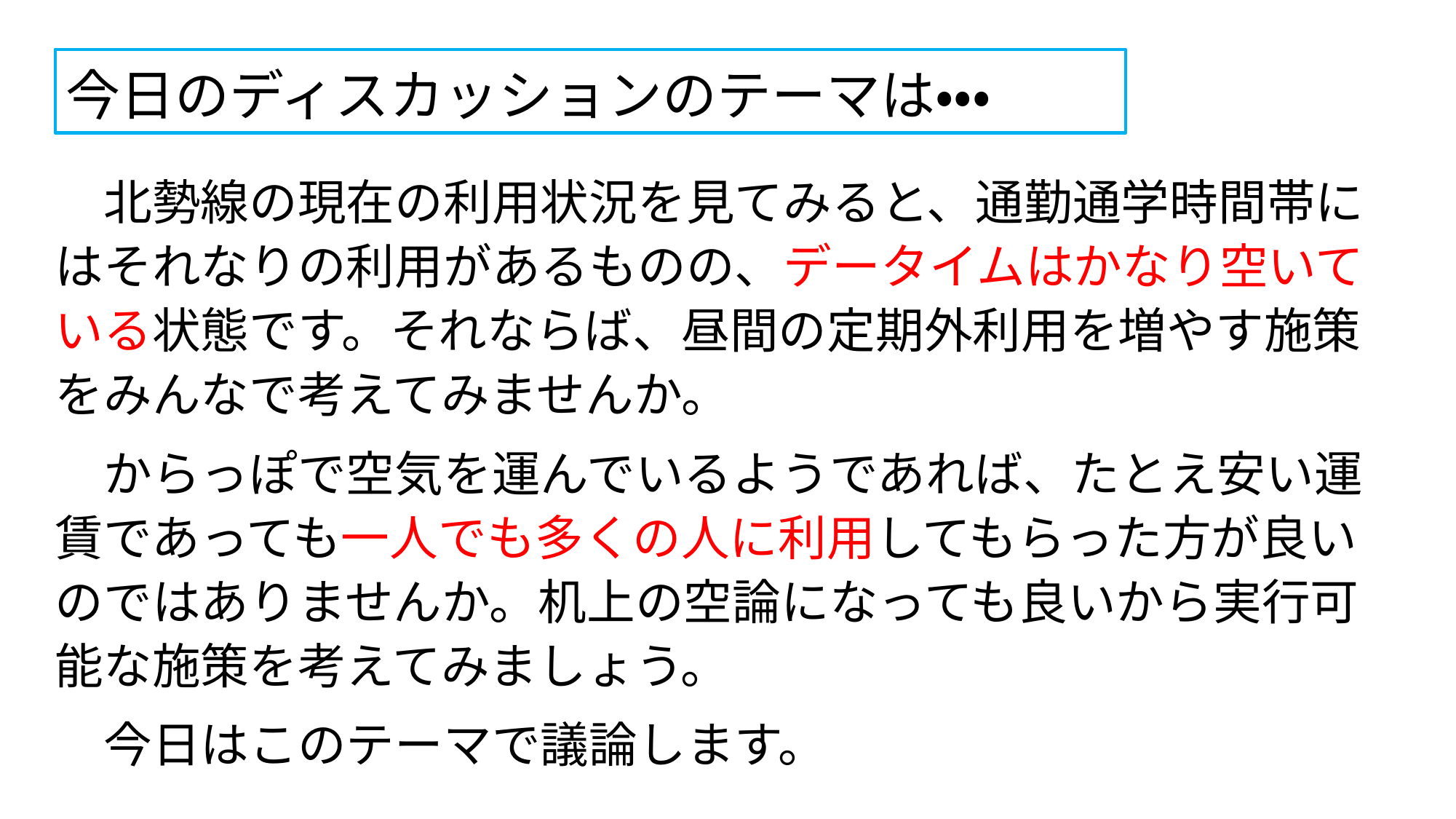

# 今日のディスカッションのテーマは・・・
　北勢線の現在の利用状況を見てみると、通勤通学時間帯にはそれなりの利用があるものの、データイムはかなり空いている状態です。それならば、昼間の定期外利用を増やす施策をみんなで考えてみませんか。
　からっぽで空気を運んでいるようであれば、たとえ安い運賃であっても一人でも多くの人に利用してもらった方が良いのではありませんか。机上の空論になっても良いから実行可能な施策を考えてみましょう。
　今日はこのテーマで議論します。